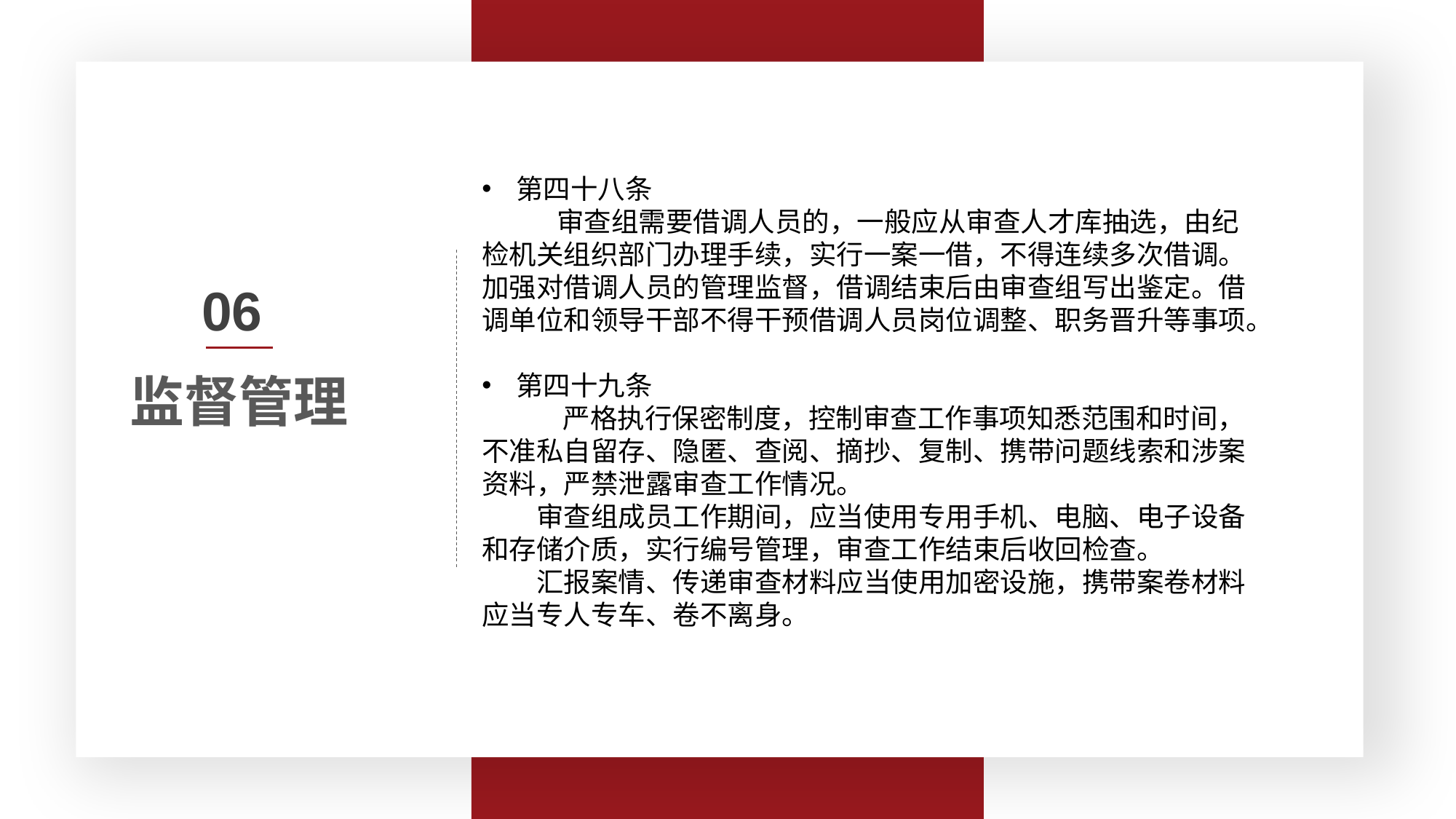

第三条 监督执纪工作应当遵循以下原则：
　　（一）坚持以习近平同志为核心的党中央集中统一领导，牢固树立政治意识、大局意识、核心意识、看齐意识，体现监督执纪的政治性，严守政治纪律和政治规矩；
　　（二）坚持纪律检查工作双重领导体制，监督执纪工作以上级纪委领导为主，线索处置、立案审查在向同级党委报告的同时必须向上级纪委报告；
　　（三）坚持以事实为依据，以党规党纪为准绳，把握政策、宽严相济，惩前毖后、治病救人；
　　（四）坚持信任不能代替监督，严格工作程序、有效管控风险点，强化对监督执纪各环节的监督制约。

第四十八条
           审查组需要借调人员的，一般应从审查人才库抽选，由纪检机关组织部门办理手续，实行一案一借，不得连续多次借调。加强对借调人员的管理监督，借调结束后由审查组写出鉴定。借调单位和领导干部不得干预借调人员岗位调整、职务晋升等事项。

第四十九条
            严格执行保密制度，控制审查工作事项知悉范围和时间，不准私自留存、隐匿、查阅、摘抄、复制、携带问题线索和涉案资料，严禁泄露审查工作情况。
　　审查组成员工作期间，应当使用专用手机、电脑、电子设备和存储介质，实行编号管理，审查工作结束后收回检查。
　　汇报案情、传递审查材料应当使用加密设施，携带案卷材料应当专人专车、卷不离身。

监督管理

06